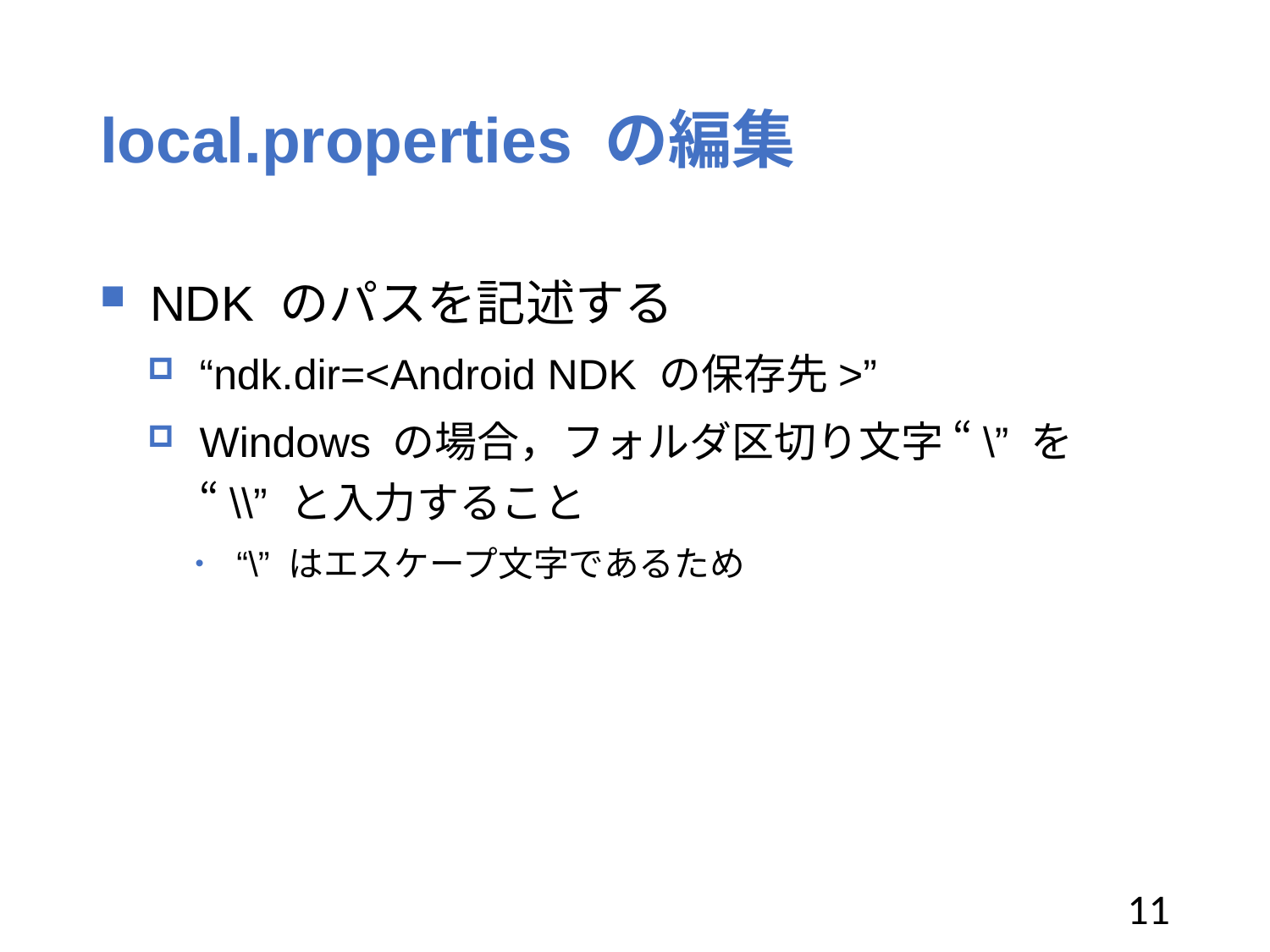

# local.properties の編集
NDK のパスを記述する
“ndk.dir=<Android NDK の保存先>”
Windows の場合，フォルダ区切り文字 “\” を
“\\” と入力すること
“\” はエスケープ文字であるため
11